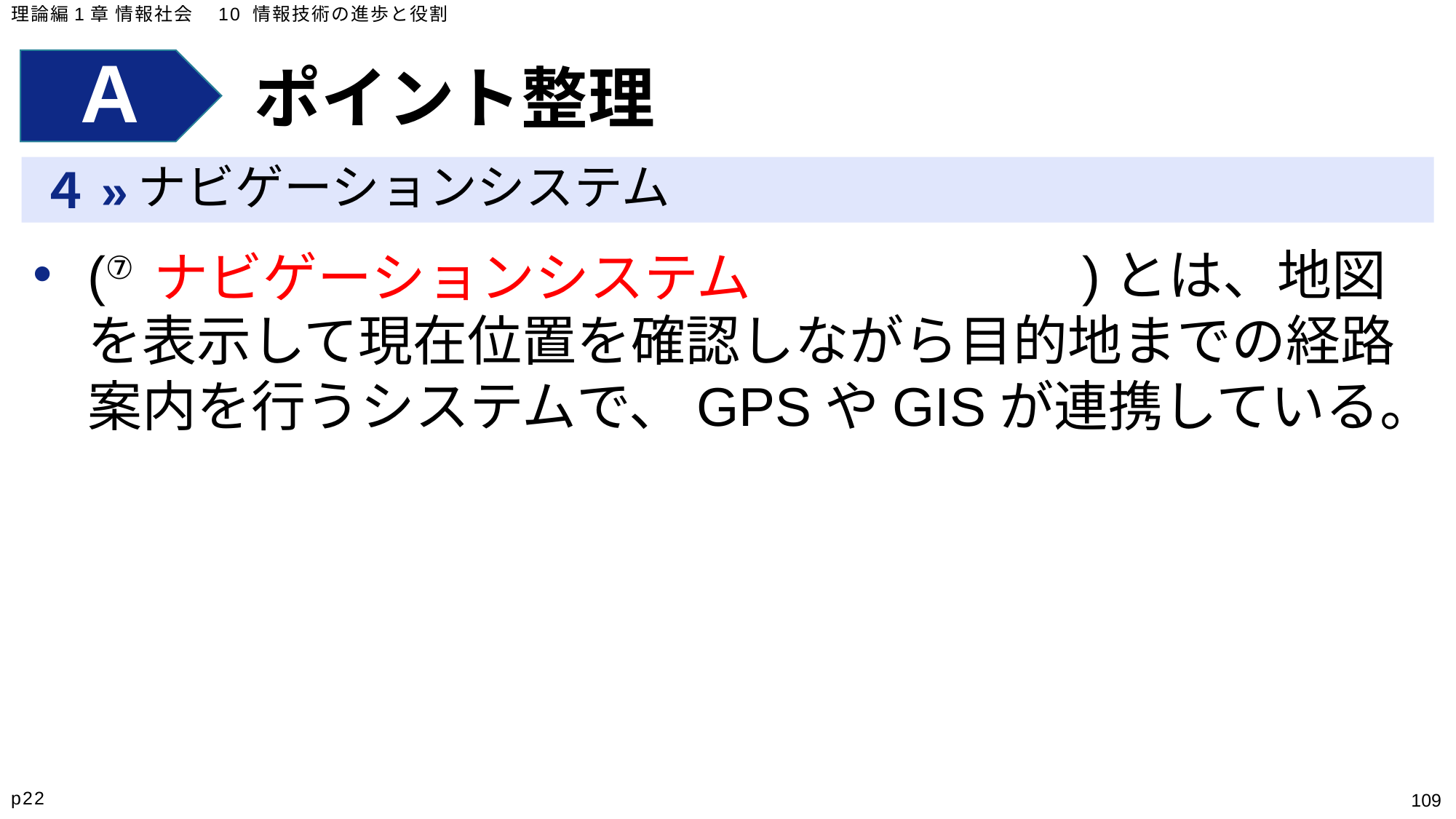

理論編1章 情報社会　10 情報技術の進歩と役割
ポイント整理
ナビゲーションシステム
(⑦　　　　　　　　　　　　　　　　　)とは、地図を表示して現在位置を確認しながら目的地までの経路案内を行うシステムで、GPSやGISが連携している。
ナビゲーションシステム
p22
109